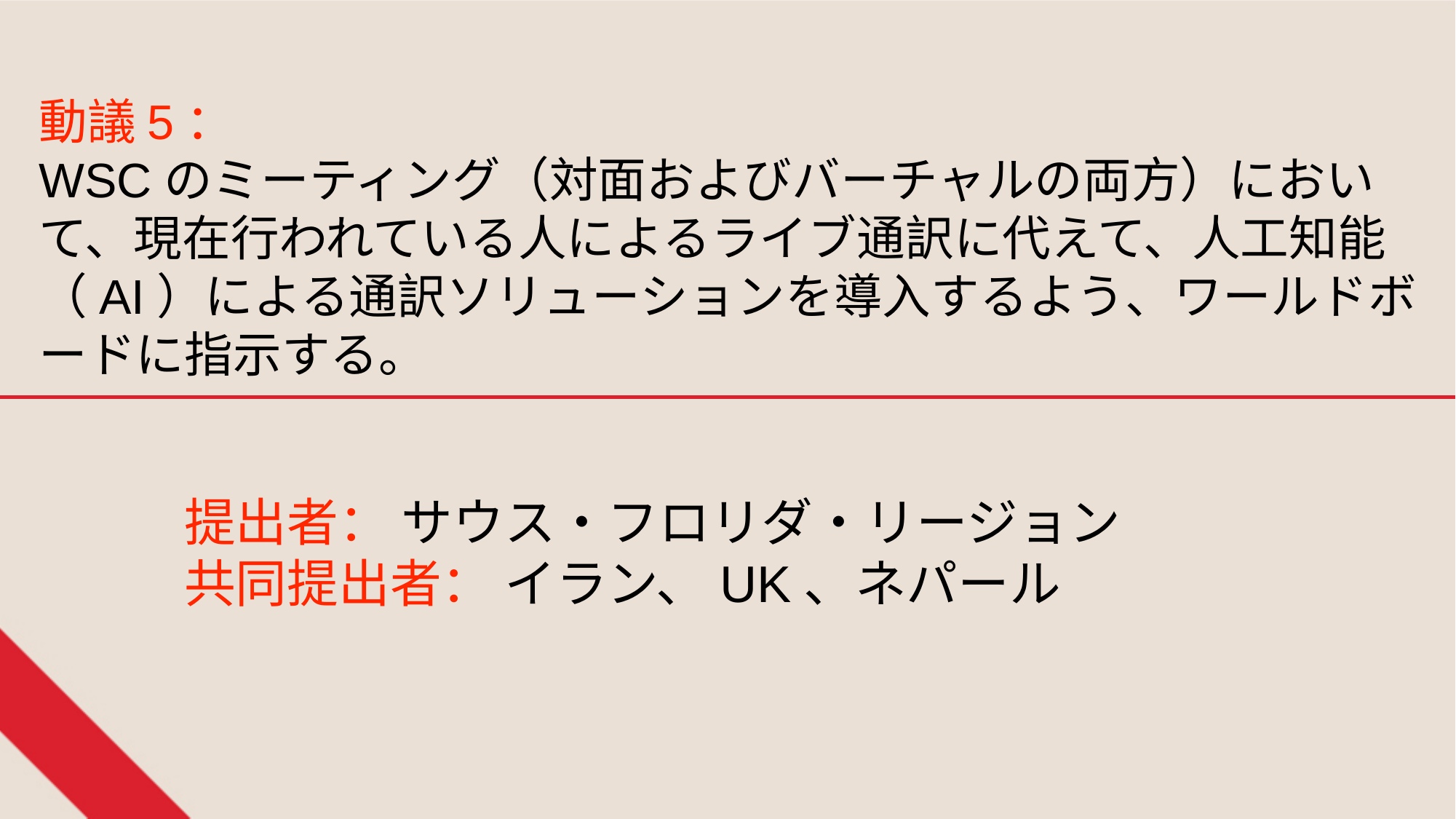

動議5：
WSCのミーティング（対面およびバーチャルの両方）において、現在行われている人によるライブ通訳に代えて、人工知能（AI）による通訳ソリューションを導入するよう、ワールドボードに指示する。

提出者： サウス・フロリダ・リージョン
共同提出者： イラン、UK、ネパール